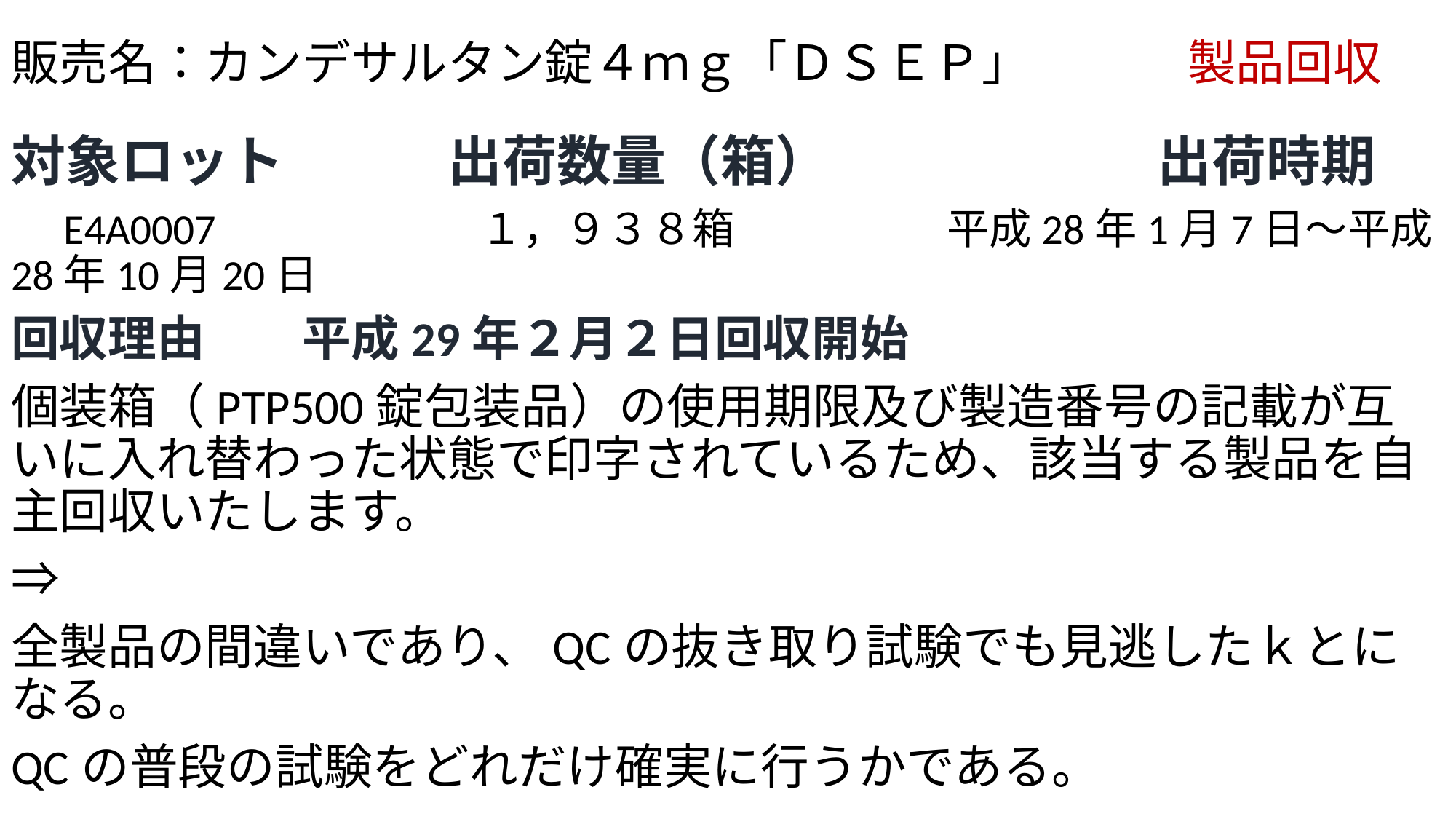

# 販売名：カンデサルタン錠４ｍｇ「ＤＳＥＰ」 　　　製品回収
対象ロット　　　出荷数量（箱）　　　　　　出荷時期
　E4A0007　　　　　　１，９３８箱　　　　　平成28年1月7日～平成28年10月20日
回収理由　　平成29年２月２日回収開始
個装箱（PTP500錠包装品）の使用期限及び製造番号の記載が互いに入れ替わった状態で印字されているため、該当する製品を自主回収いたします。
⇒
全製品の間違いであり、QCの抜き取り試験でも見逃したｋとになる。
QCの普段の試験をどれだけ確実に行うかである。